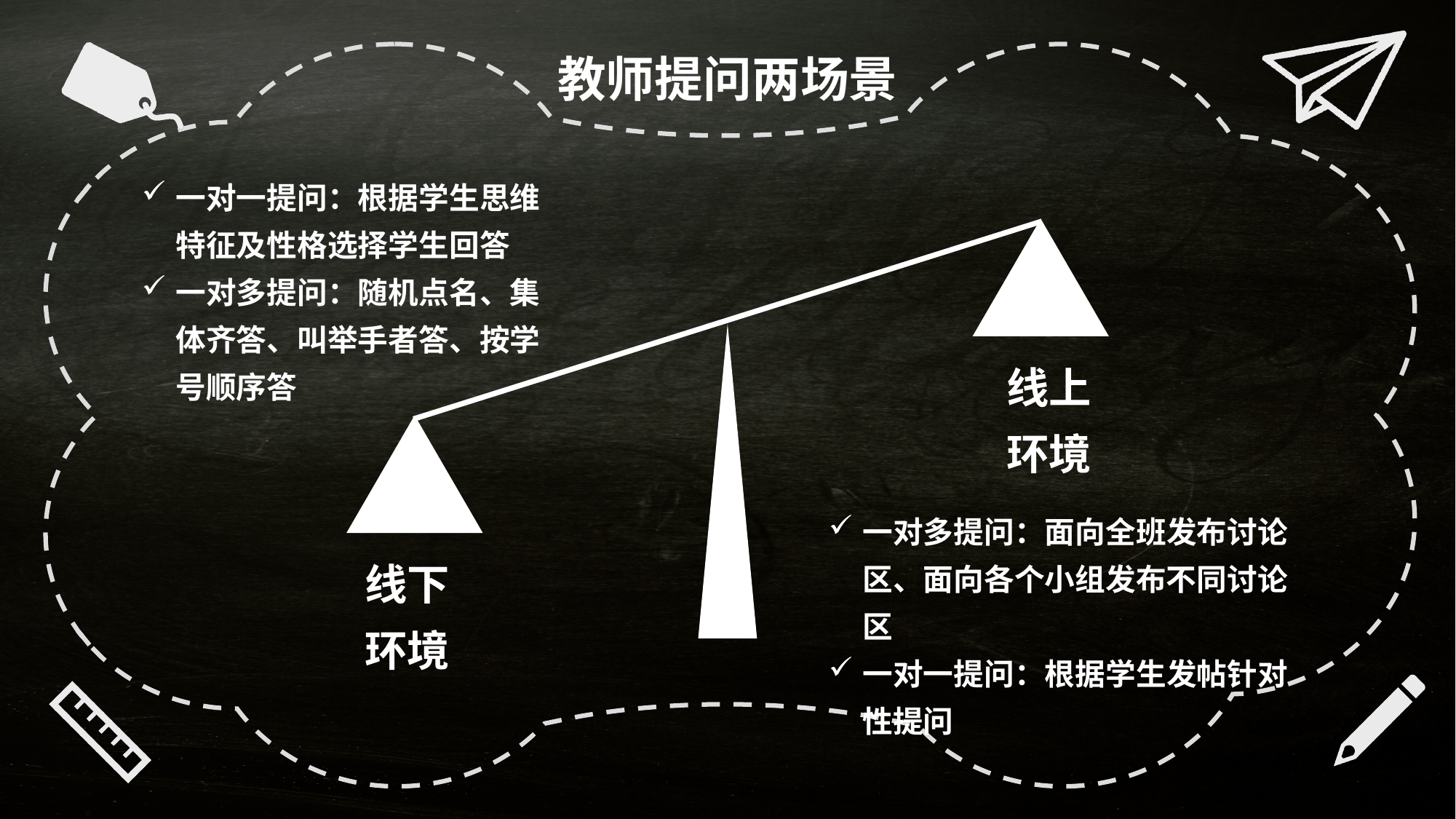

教师提问两场景
一对一提问：根据学生思维特征及性格选择学生回答
一对多提问：随机点名、集体齐答、叫举手者答、按学号顺序答

线上环境

一对多提问：面向全班发布讨论区、面向各个小组发布不同讨论区
一对一提问：根据学生发帖针对性提问
线下环境